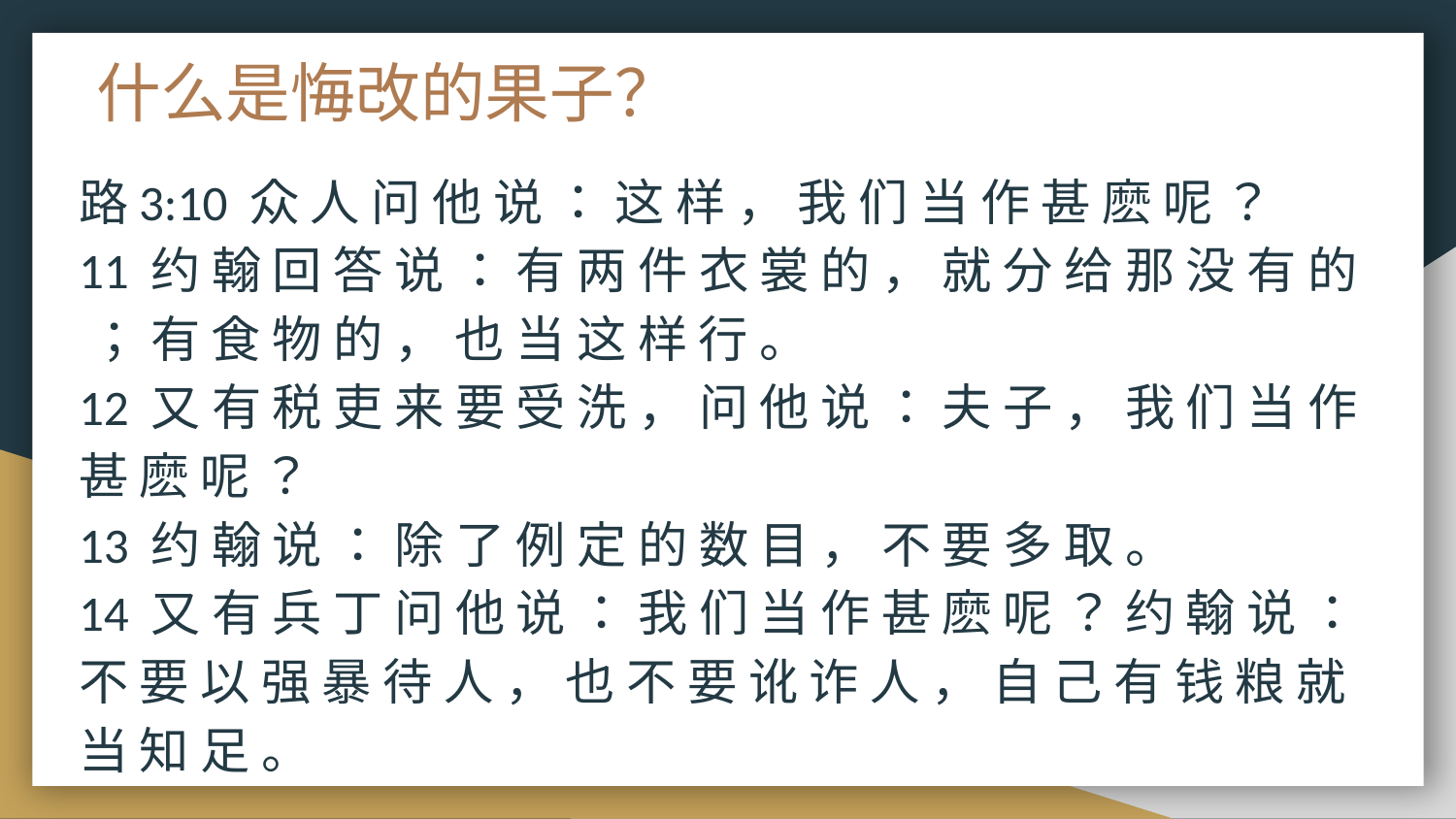

# 什么是悔改的果子？
路3:10 众 人 问 他 说 ： 这 样 ， 我 们 当 作 甚 麽 呢 ？
11 约 翰 回 答 说 ： 有 两 件 衣 裳 的 ， 就 分 给 那 没 有 的 ； 有 食 物 的 ， 也 当 这 样 行 。
12 又 有 税 吏 来 要 受 洗 ， 问 他 说 ： 夫 子 ， 我 们 当 作 甚 麽 呢 ？
13 约 翰 说 ： 除 了 例 定 的 数 目 ， 不 要 多 取 。
14 又 有 兵 丁 问 他 说 ： 我 们 当 作 甚 麽 呢 ？ 约 翰 说 ： 不 要 以 强 暴 待 人 ， 也 不 要 讹 诈 人 ， 自 己 有 钱 粮 就 当 知 足 。